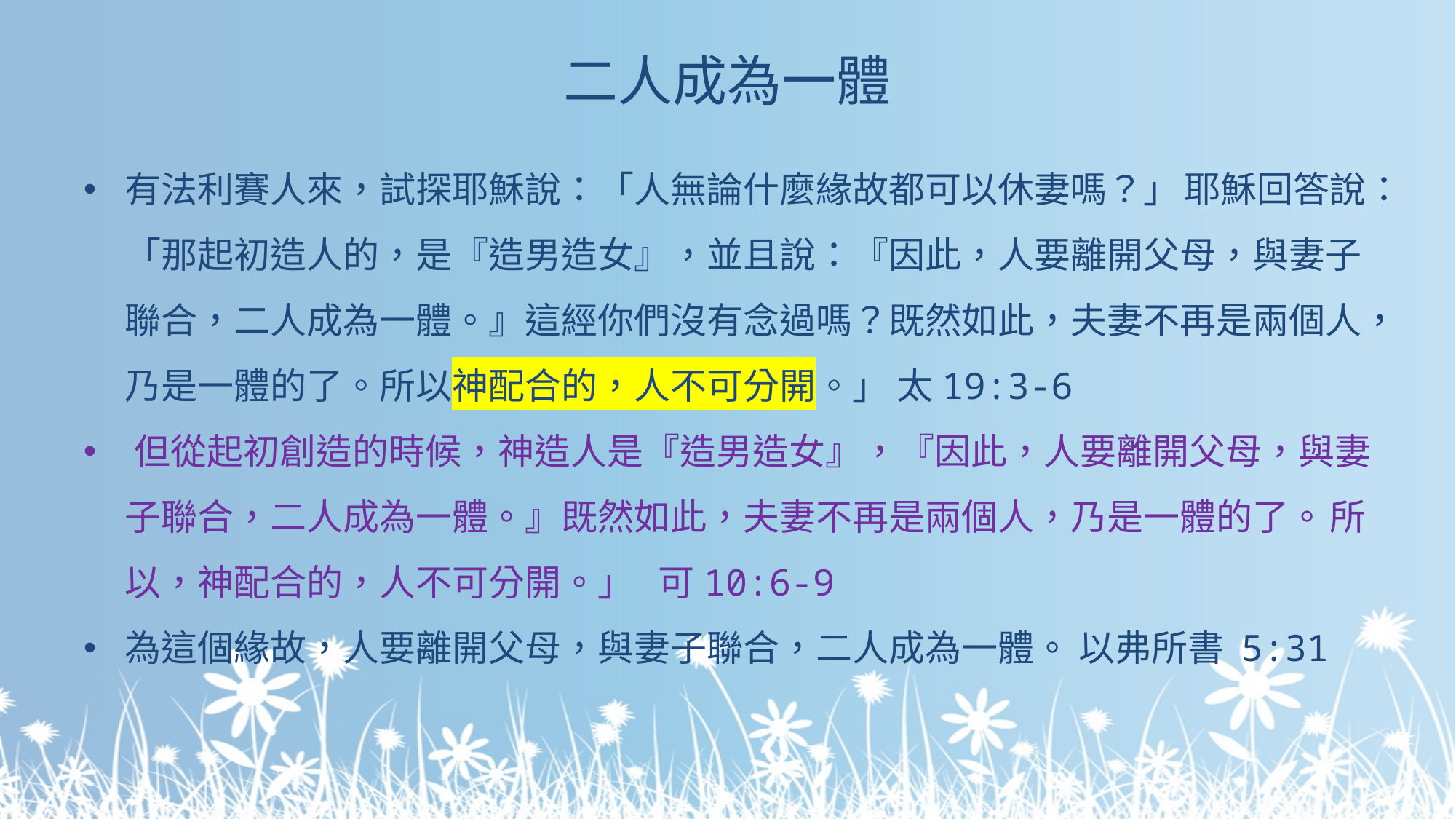

# 二人成為一體
有法利賽人來，試探耶穌說：「人無論什麼緣故都可以休妻嗎？」 耶穌回答說：「那起初造人的，是『造男造女』，並且說：『因此，人要離開父母，與妻子聯合，二人成為一體。』這經你們沒有念過嗎？既然如此，夫妻不再是兩個人，乃是一體的了。所以神配合的，人不可分開。」 太19:3-6
 但從起初創造的時候，神造人是『造男造女』，『因此，人要離開父母，與妻子聯合，二人成為一體。』既然如此，夫妻不再是兩個人，乃是一體的了。 所以，神配合的，人不可分開。」   可10:6-9
為這個緣故，人要離開父母，與妻子聯合，二人成為一體。 以弗所書 5:31